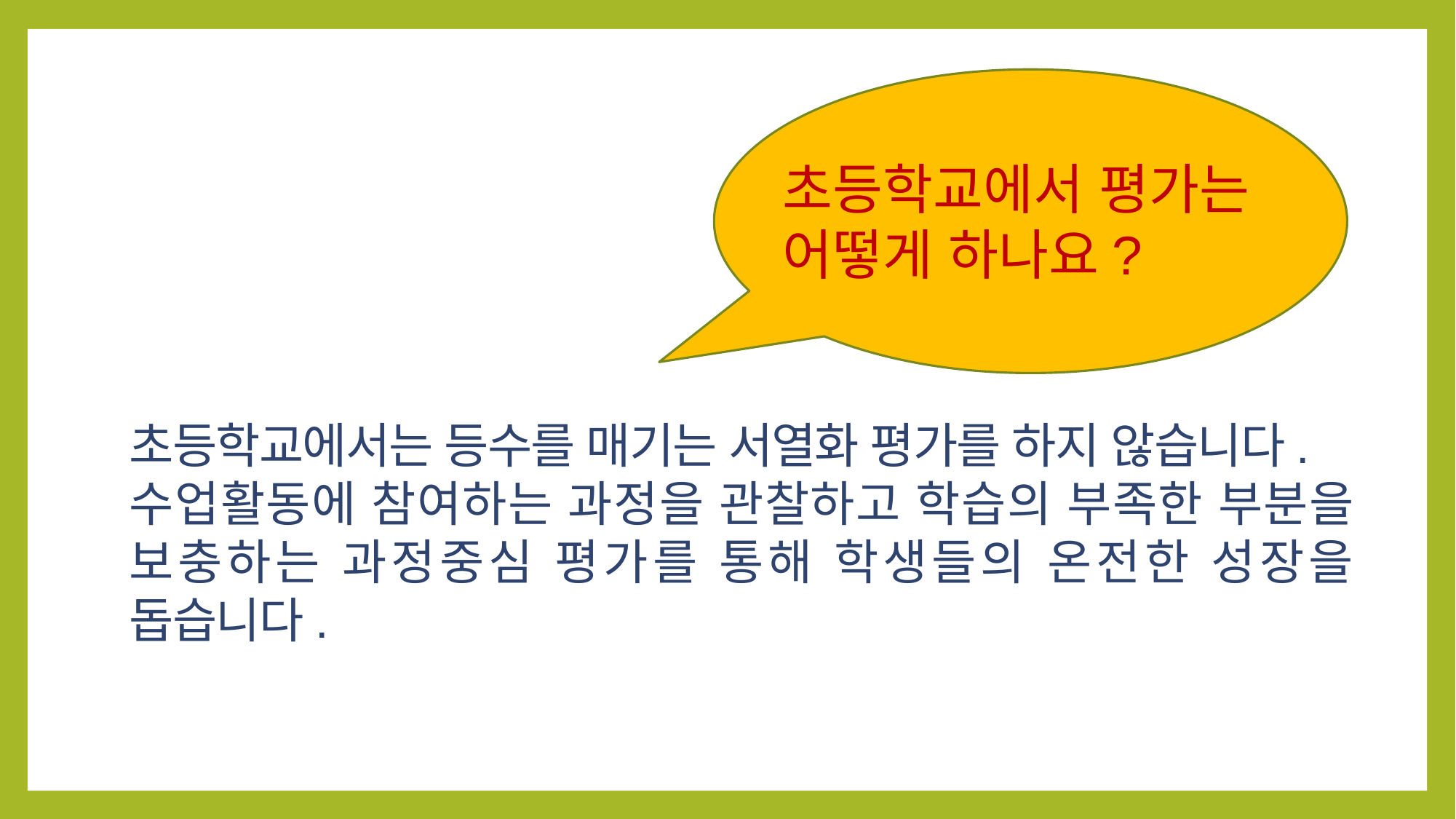

초등학교에서 평가는 어떻게 하나요?
초등학교에서는 등수를 매기는 서열화 평가를 하지 않습니다.
수업활동에 참여하는 과정을 관찰하고 학습의 부족한 부분을 보충하는 과정중심 평가를 통해 학생들의 온전한 성장을 돕습니다.